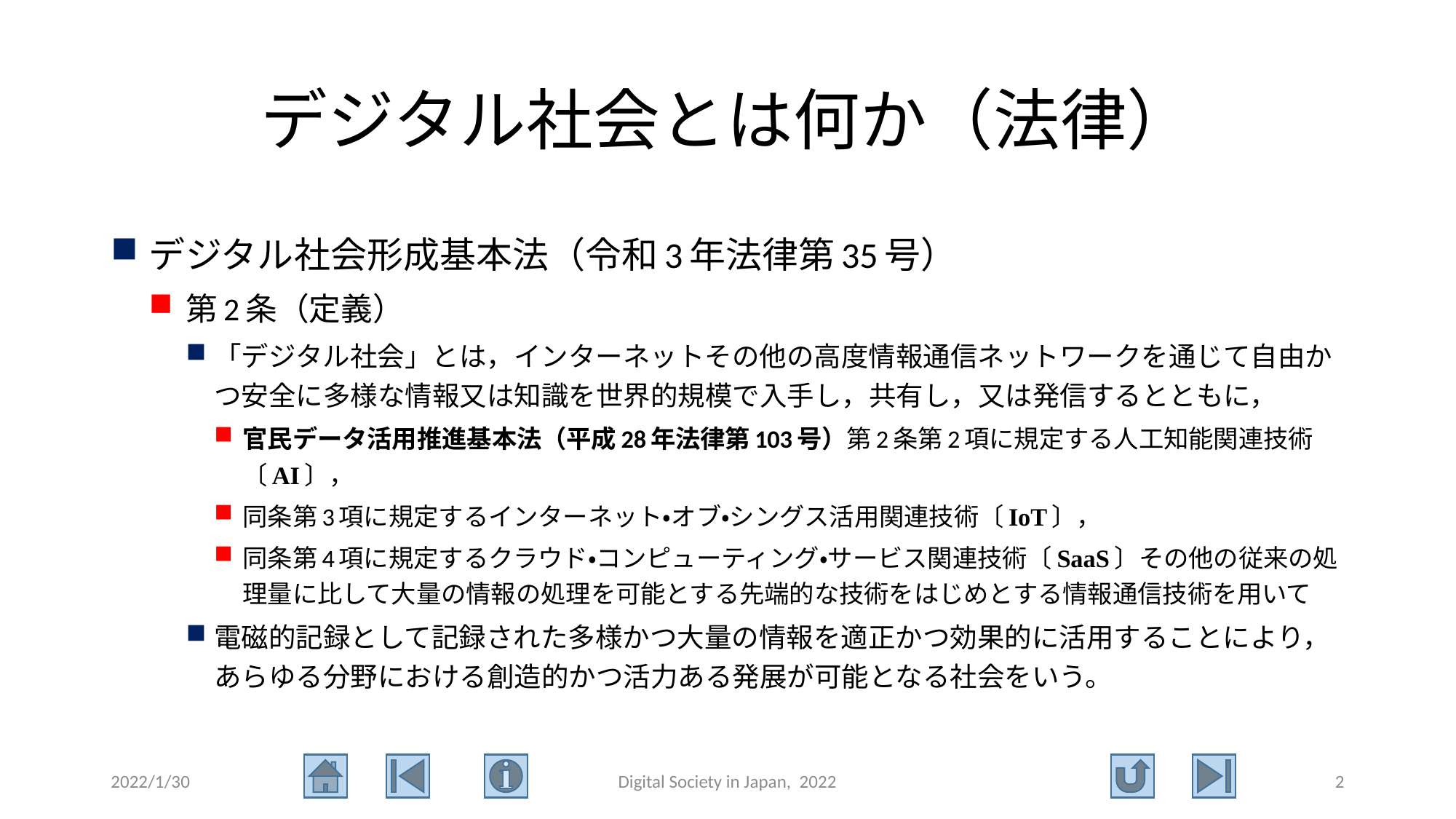

# デジタル社会とは何か（法律）
デジタル社会形成基本法（令和3年法律第35号）
第2条（定義）
「デジタル社会」とは，インターネットその他の高度情報通信ネットワークを通じて自由かつ安全に多様な情報又は知識を世界的規模で入手し，共有し，又は発信するとともに，
官民データ活用推進基本法（平成28年法律第103号）第2条第2項に規定する人工知能関連技術〔AI〕，
同条第3項に規定するインターネット・オブ・シングス活用関連技術〔IoT〕，
同条第4項に規定するクラウド・コンピューティング・サービス関連技術〔SaaS〕その他の従来の処理量に比して大量の情報の処理を可能とする先端的な技術をはじめとする情報通信技術を用いて
電磁的記録として記録された多様かつ大量の情報を適正かつ効果的に活用することにより，あらゆる分野における創造的かつ活力ある発展が可能となる社会をいう。
2022/1/30
Digital Society in Japan,  2022
2